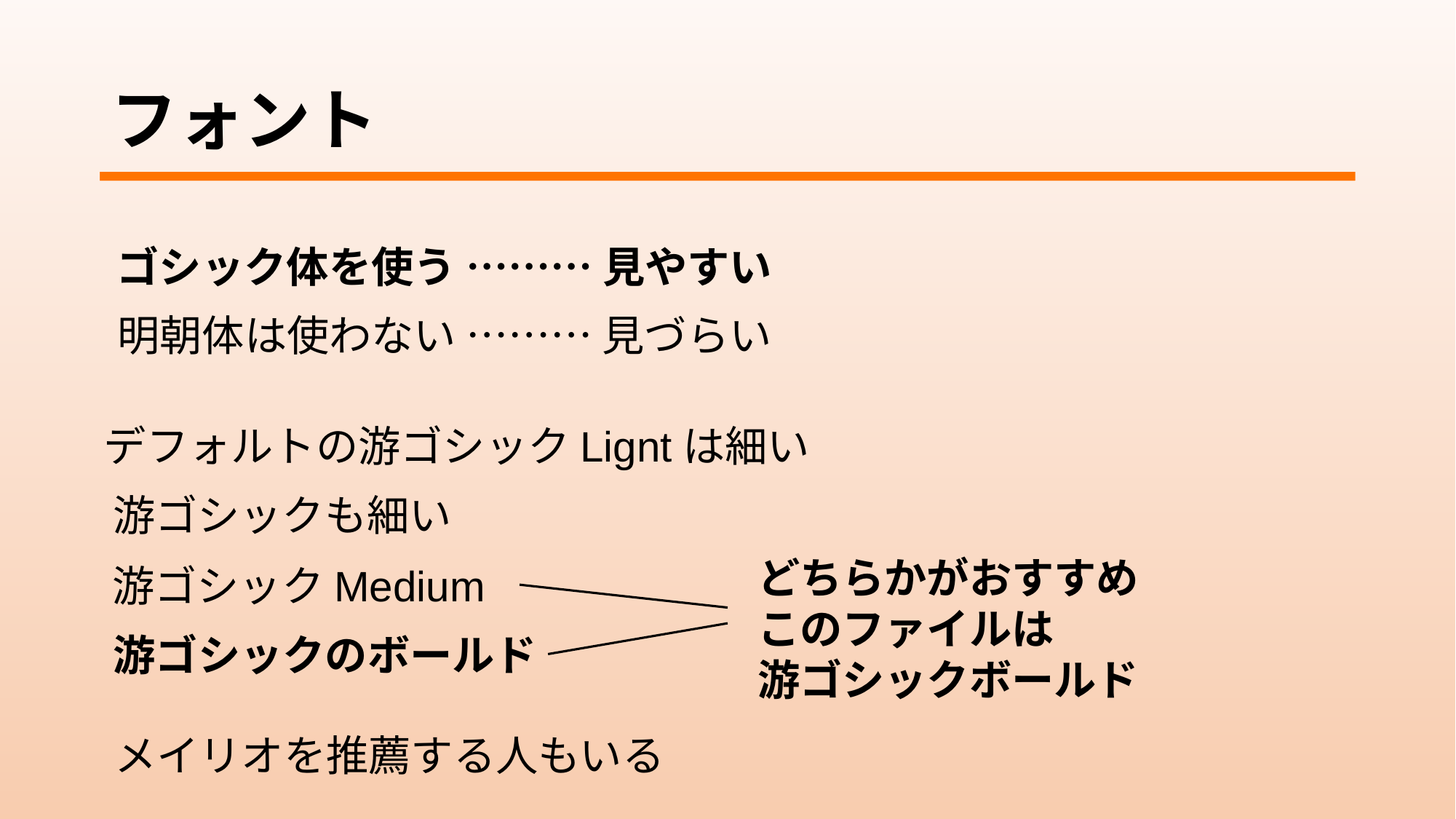

# フォント

ゴシック体を使う ……… 見やすい
明朝体は使わない ……… 見づらい
デフォルトの游ゴシックLigntは細い
游ゴシックも細い
どちらかがおすすめ
このファイルは
游ゴシックボールド
游ゴシックMedium
游ゴシックのボールド
メイリオを推薦する人もいる